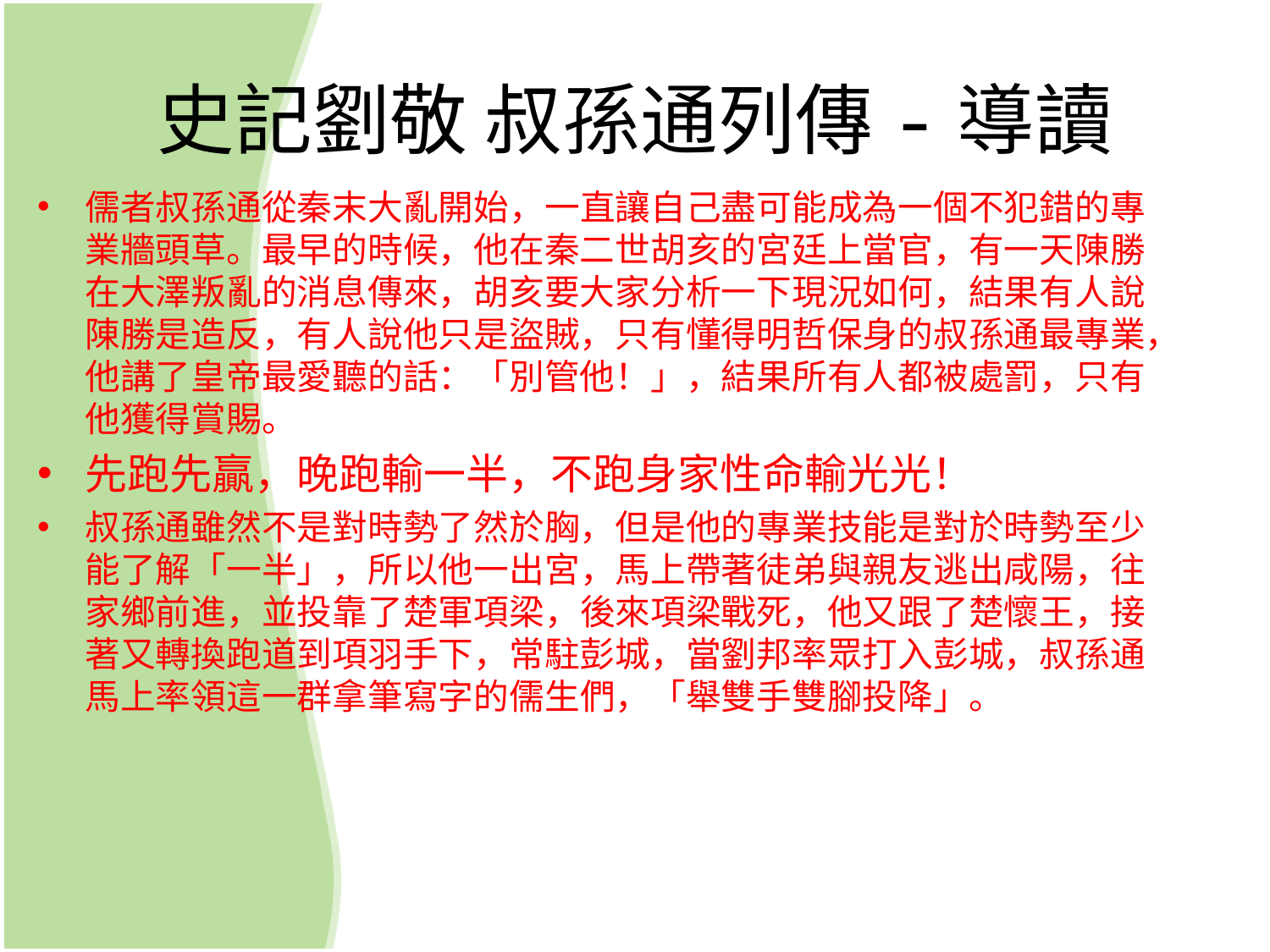

# 史記劉敬 叔孫通列傳-導讀
儒者叔孫通從秦末大亂開始，一直讓自己盡可能成為一個不犯錯的專業牆頭草。最早的時候，他在秦二世胡亥的宮廷上當官，有一天陳勝在大澤叛亂的消息傳來，胡亥要大家分析一下現況如何，結果有人說陳勝是造反，有人說他只是盜賊，只有懂得明哲保身的叔孫通最專業，他講了皇帝最愛聽的話：「別管他！」，結果所有人都被處罰，只有他獲得賞賜。
先跑先贏，晚跑輸一半，不跑身家性命輸光光！
叔孫通雖然不是對時勢了然於胸，但是他的專業技能是對於時勢至少能了解「一半」，所以他一出宮，馬上帶著徒弟與親友逃出咸陽，往家鄉前進，並投靠了楚軍項梁，後來項梁戰死，他又跟了楚懷王，接著又轉換跑道到項羽手下，常駐彭城，當劉邦率眾打入彭城，叔孫通馬上率領這一群拿筆寫字的儒生們，「舉雙手雙腳投降」。